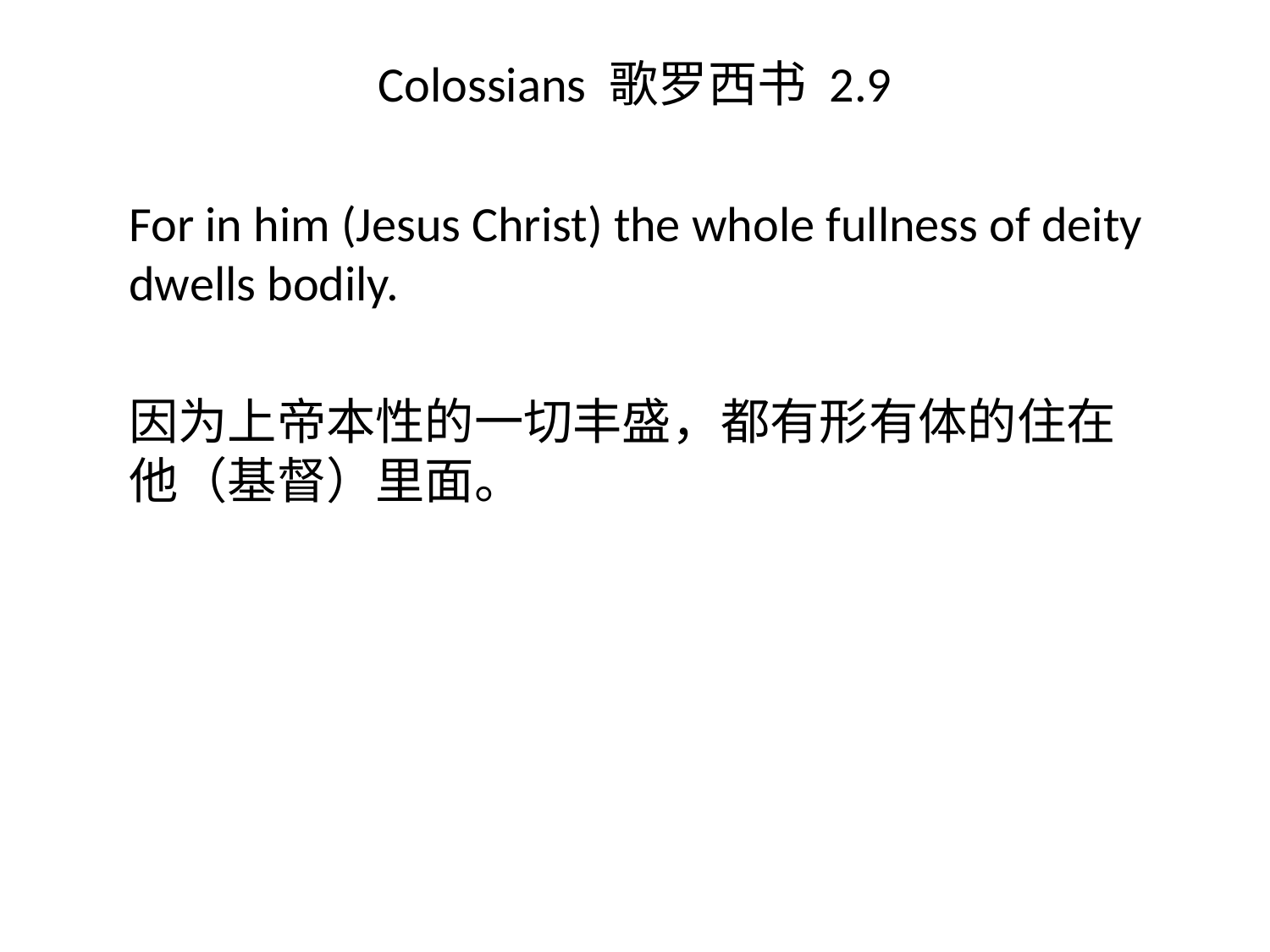

# Colossians 歌罗西书 2.9
For in him (Jesus Christ) the whole fullness of deity dwells bodily.

因为上帝本性的一切丰盛，都有形有体的住在他（基督）里面。